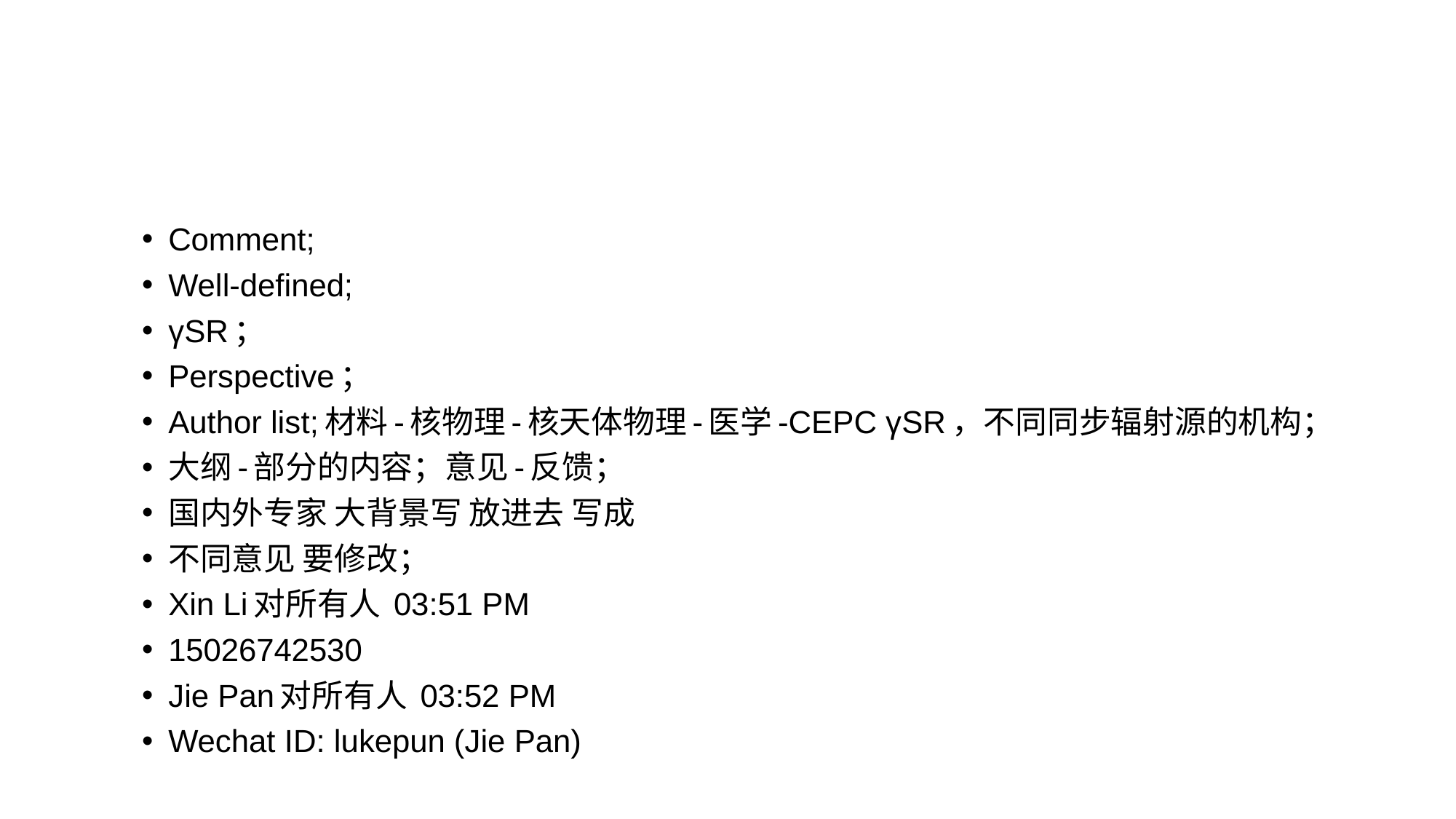

#
Comment;
Well-defined;
γSR；
Perspective；
Author list;材料-核物理-核天体物理-医学-CEPC γSR，不同同步辐射源的机构；
大纲-部分的内容；意见-反馈；
国内外专家 大背景写 放进去 写成
不同意见 要修改；
Xin Li对所有人 03:51 PM
15026742530
Jie Pan对所有人 03:52 PM
Wechat ID: lukepun (Jie Pan)